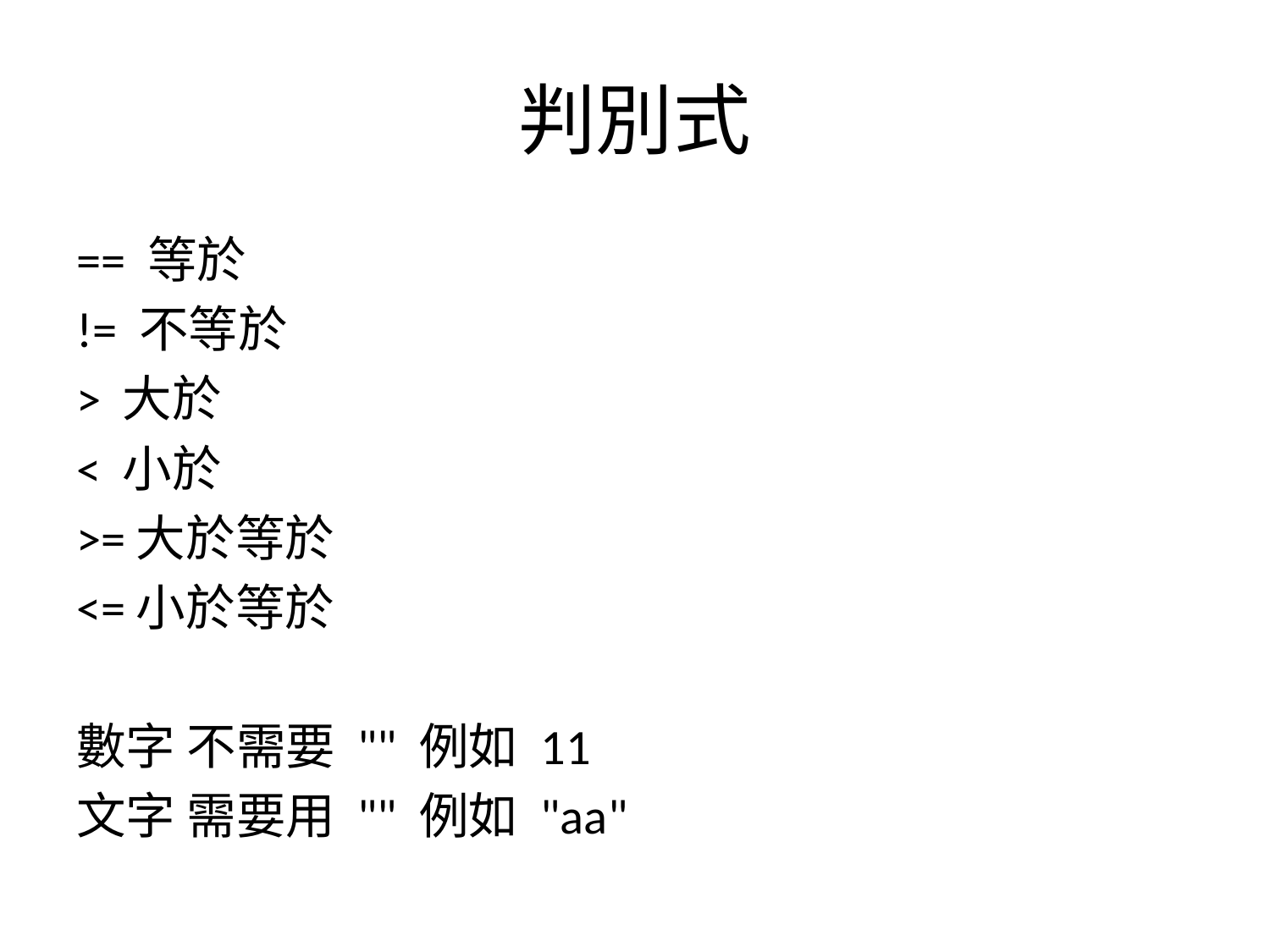

# 判別式
== 等於
!= 不等於
> 大於
< 小於
>=大於等於
<=小於等於

數字 不需要 "" 例如 11
文字 需要用 "" 例如 "aa"